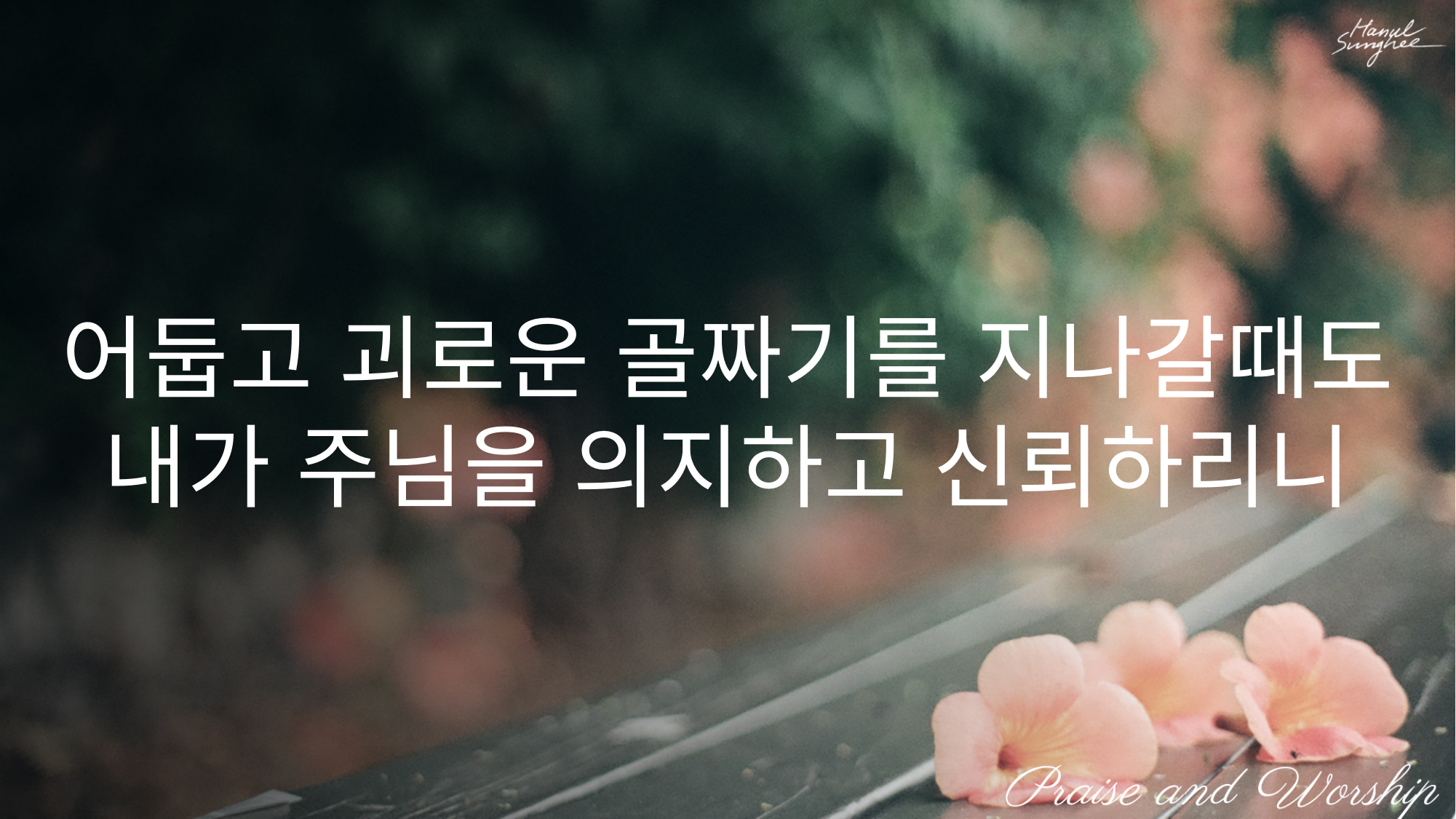

어둡고 괴로운 골짜기를 지나갈때도
내가 주님을 의지하고 신뢰하리니